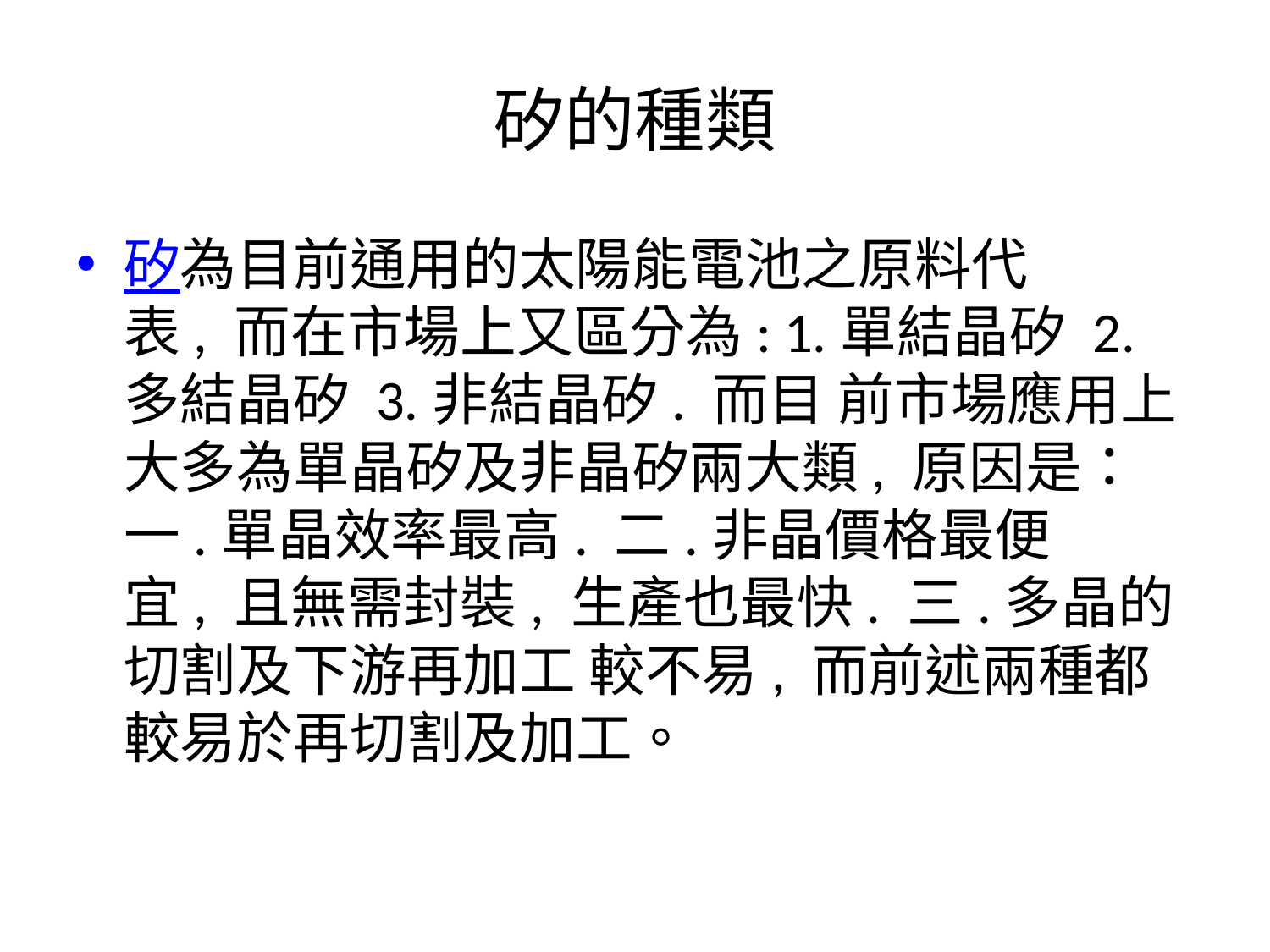

# 矽的種類
矽為目前通用的太陽能電池之原料代表, 而在市場上又區分為: 1.單結晶矽 2.多結晶矽 3.非結晶矽. 而目 前市場應用上大多為單晶矽及非晶矽兩大類, 原因是：一.單晶效率最高. 二.非晶價格最便宜, 且無需封裝, 生產也最快. 三.多晶的切割及下游再加工 較不易, 而前述兩種都較易於再切割及加工。